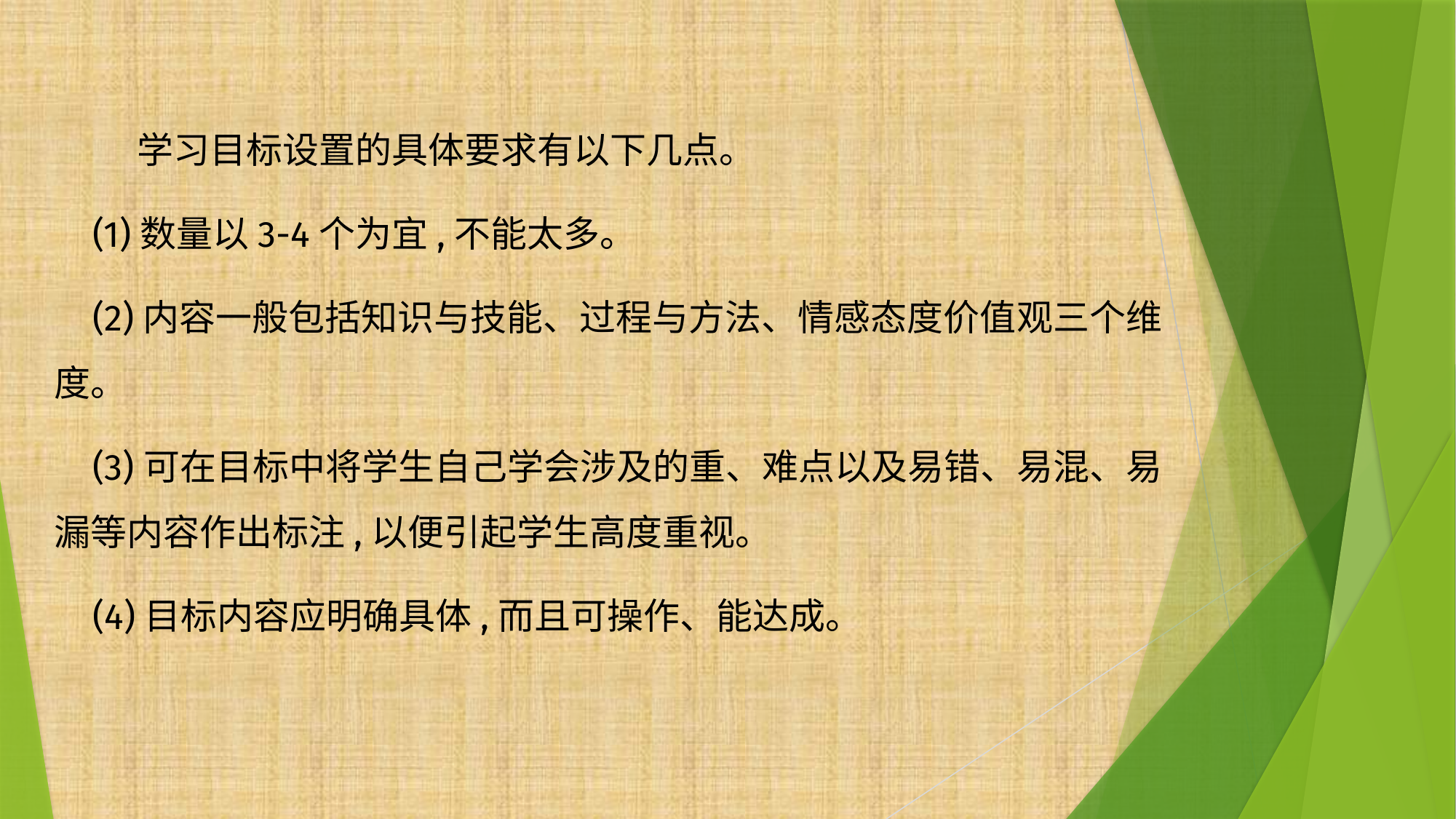

#
         学习目标设置的具体要求有以下几点。
    (1)数量以3-4个为宜,不能太多。
    (2)内容一般包括知识与技能、过程与方法、情感态度价值观三个维度。
    (3)可在目标中将学生自己学会涉及的重、难点以及易错、易混、易漏等内容作出标注,以便引起学生高度重视。
    (4)目标内容应明确具体,而且可操作、能达成。